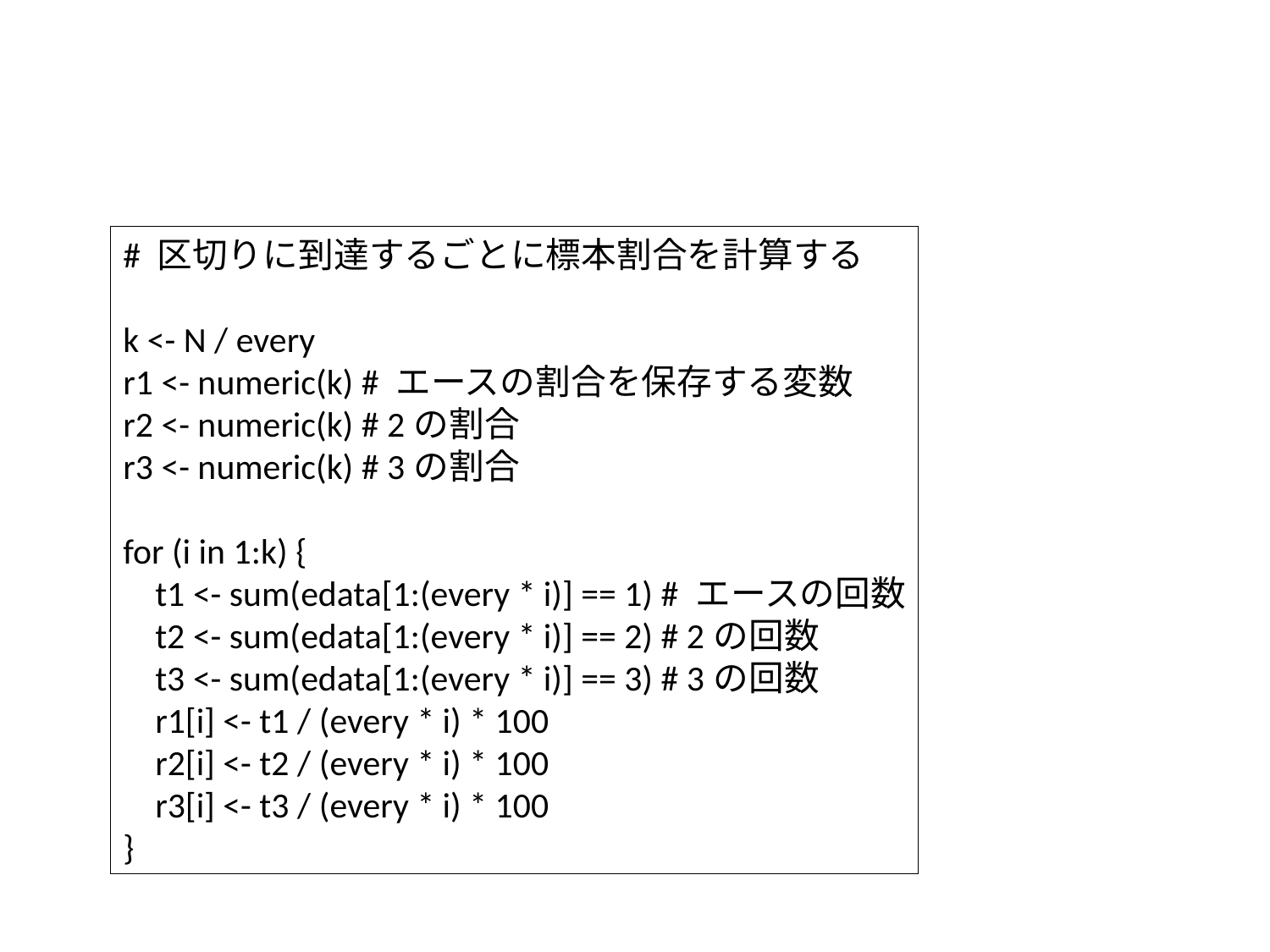

#
# 区切りに到達するごとに標本割合を計算する

k <- N / every
r1 <- numeric(k) # エースの割合を保存する変数
r2 <- numeric(k) # 2の割合
r3 <- numeric(k) # 3の割合

for (i in 1:k) {
    t1 <- sum(edata[1:(every * i)] == 1) # エースの回数
    t2 <- sum(edata[1:(every * i)] == 2) # 2の回数
    t3 <- sum(edata[1:(every * i)] == 3) # 3の回数
    r1[i] <- t1 / (every * i) * 100
    r2[i] <- t2 / (every * i) * 100
    r3[i] <- t3 / (every * i) * 100
}